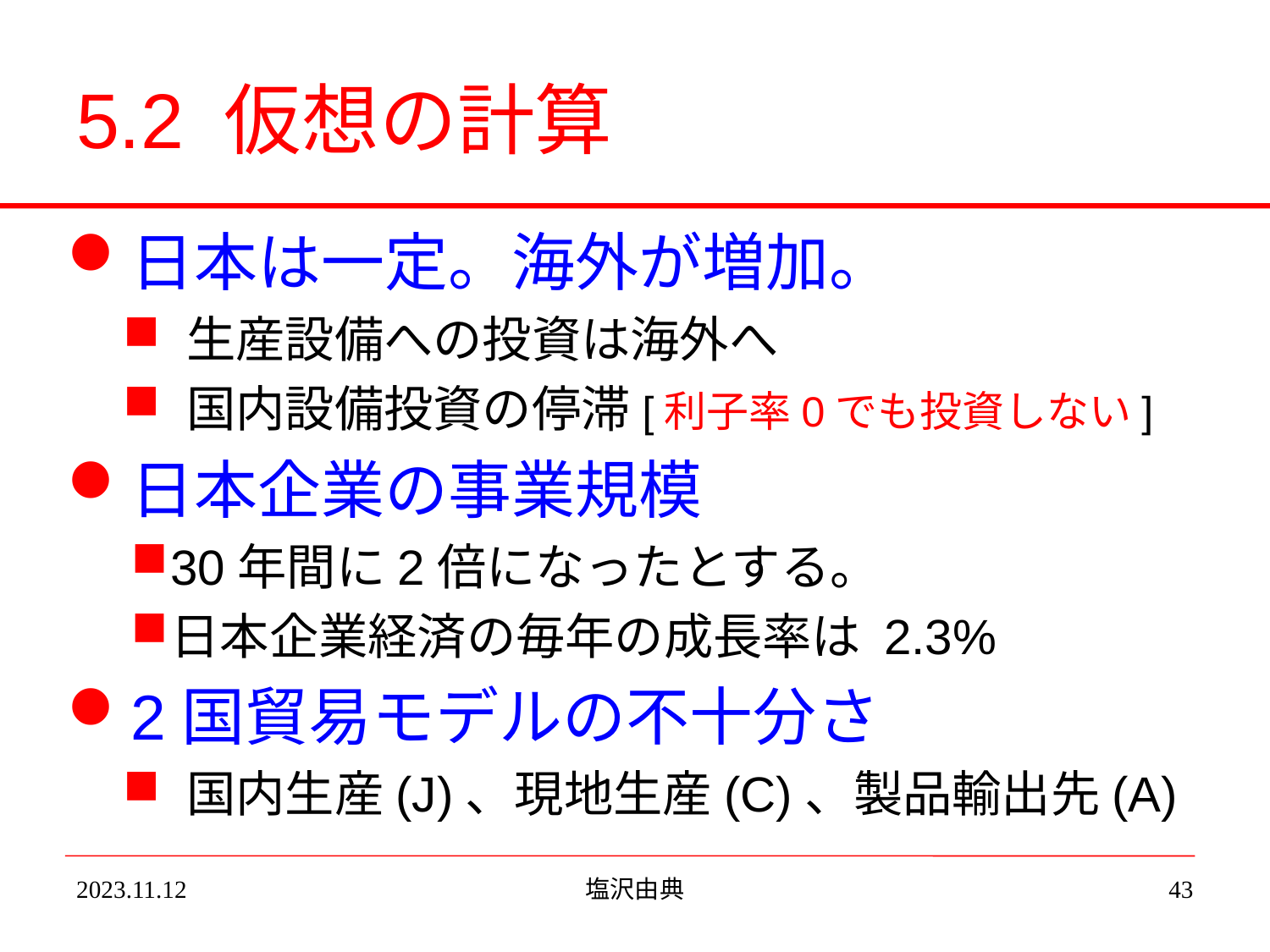

# 5.2 仮想の計算
日本は一定。海外が増加。
生産設備への投資は海外へ
国内設備投資の停滞[利子率0でも投資しない]
日本企業の事業規模
30年間に2倍になったとする。
日本企業経済の毎年の成長率は 2.3%
2国貿易モデルの不十分さ
国内生産(J)、現地生産(C)、製品輸出先(A)
2023.11.12
塩沢由典
43